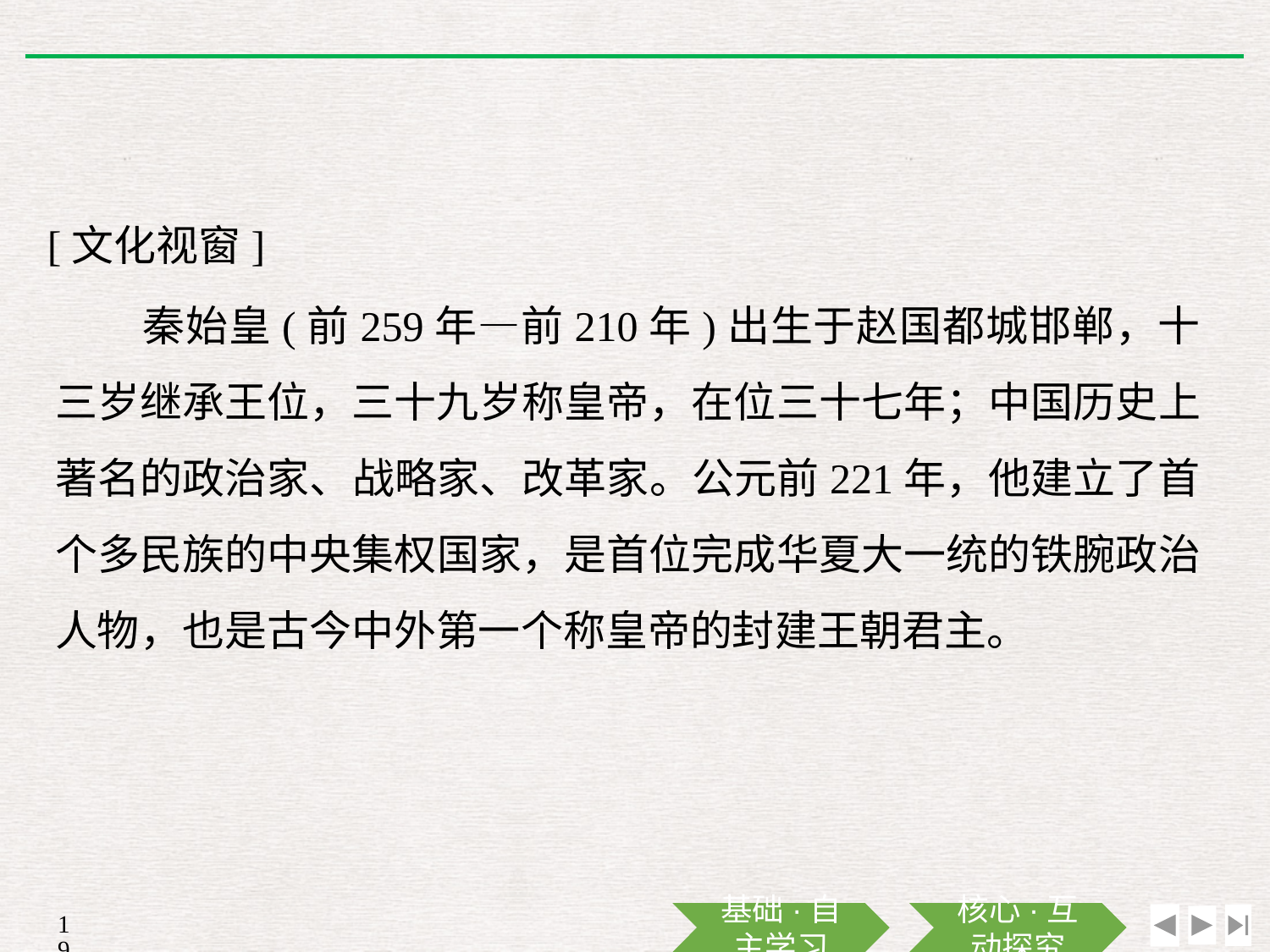

[文化视窗]
秦始皇(前259年—前210年)出生于赵国都城邯郸，十三岁继承王位，三十九岁称皇帝，在位三十七年；中国历史上著名的政治家、战略家、改革家。公元前221年，他建立了首个多民族的中央集权国家，是首位完成华夏大一统的铁腕政治人物，也是古今中外第一个称皇帝的封建王朝君主。